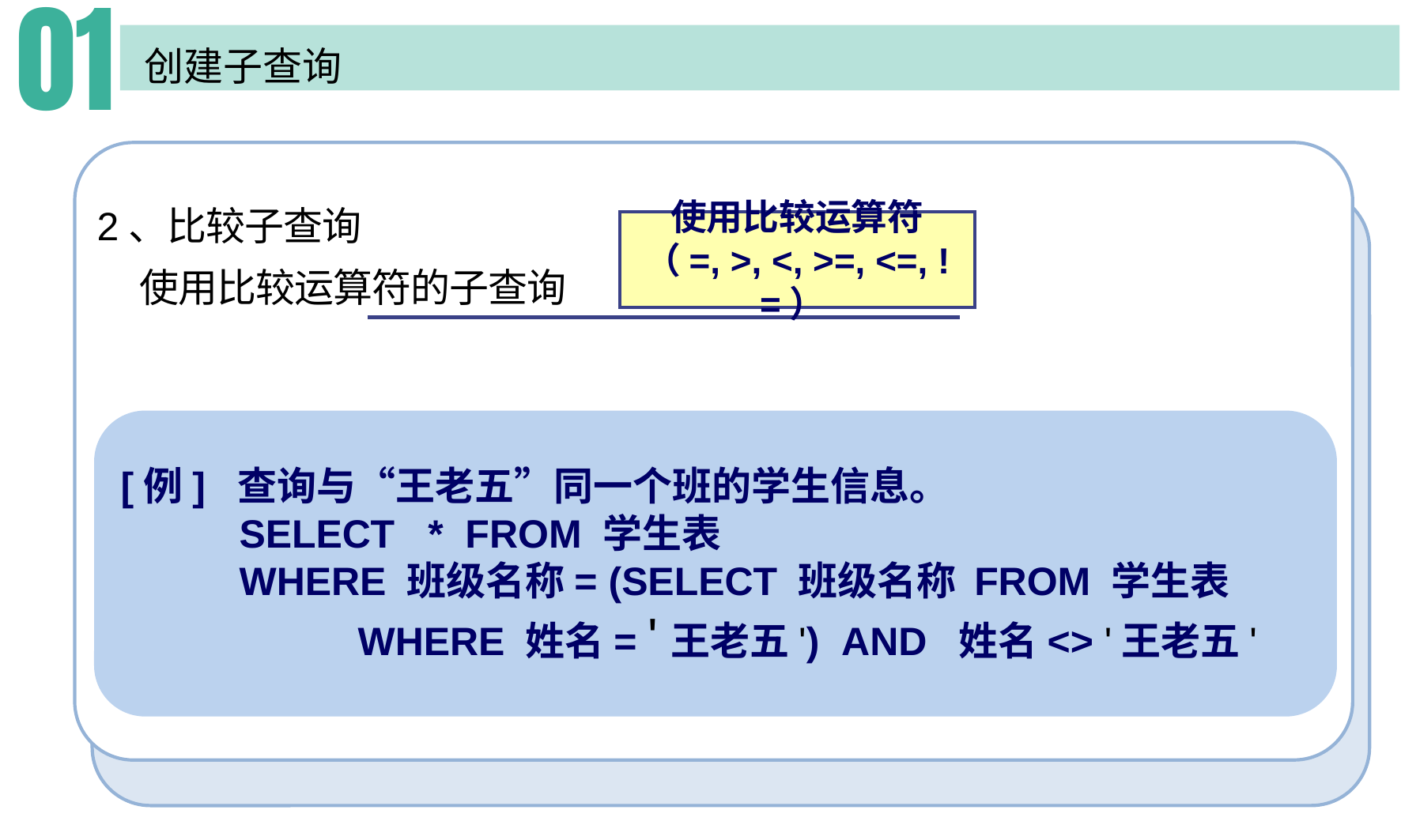

01

创建子查询

2、比较子查询
    使用比较运算符的子查询
使用比较运算符
（=, >, <, >=, <=, !=）
[例]  查询与“王老五”同一个班的学生信息。
	SELECT   *  FROM 学生表
	WHERE 班级名称= (SELECT 班级名称 FROM 学生表
                 	WHERE 姓名= '王老五')  AND  姓名<> '王老五'